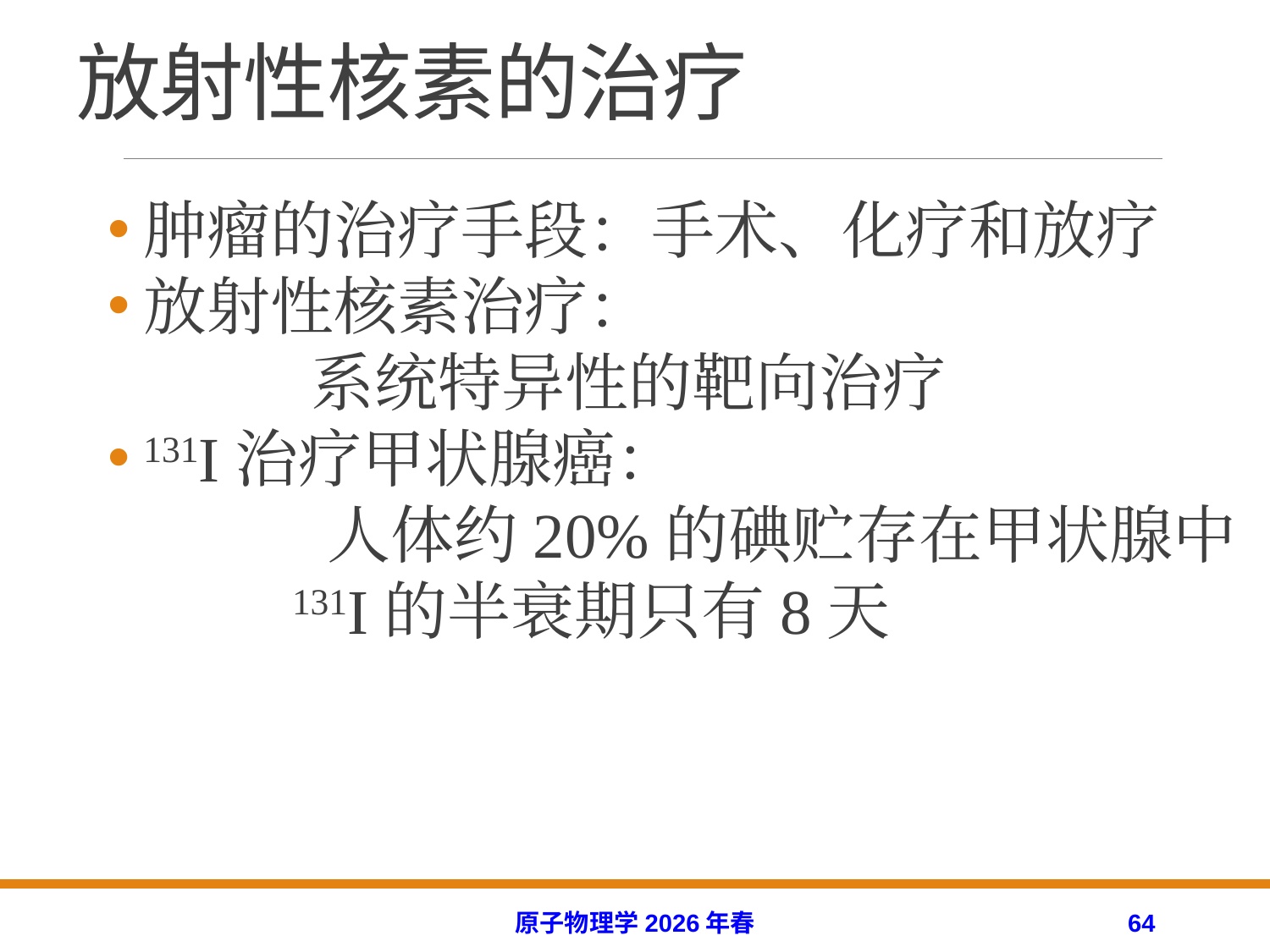

# 放射性核素的治疗
肿瘤的治疗手段：手术、化疗和放疗
放射性核素治疗：
            系统特异性的靶向治疗
131I治疗甲状腺癌：
             人体约20%的碘贮存在甲状腺中
                    131I的半衰期只有8天
原子物理学2026年春
64